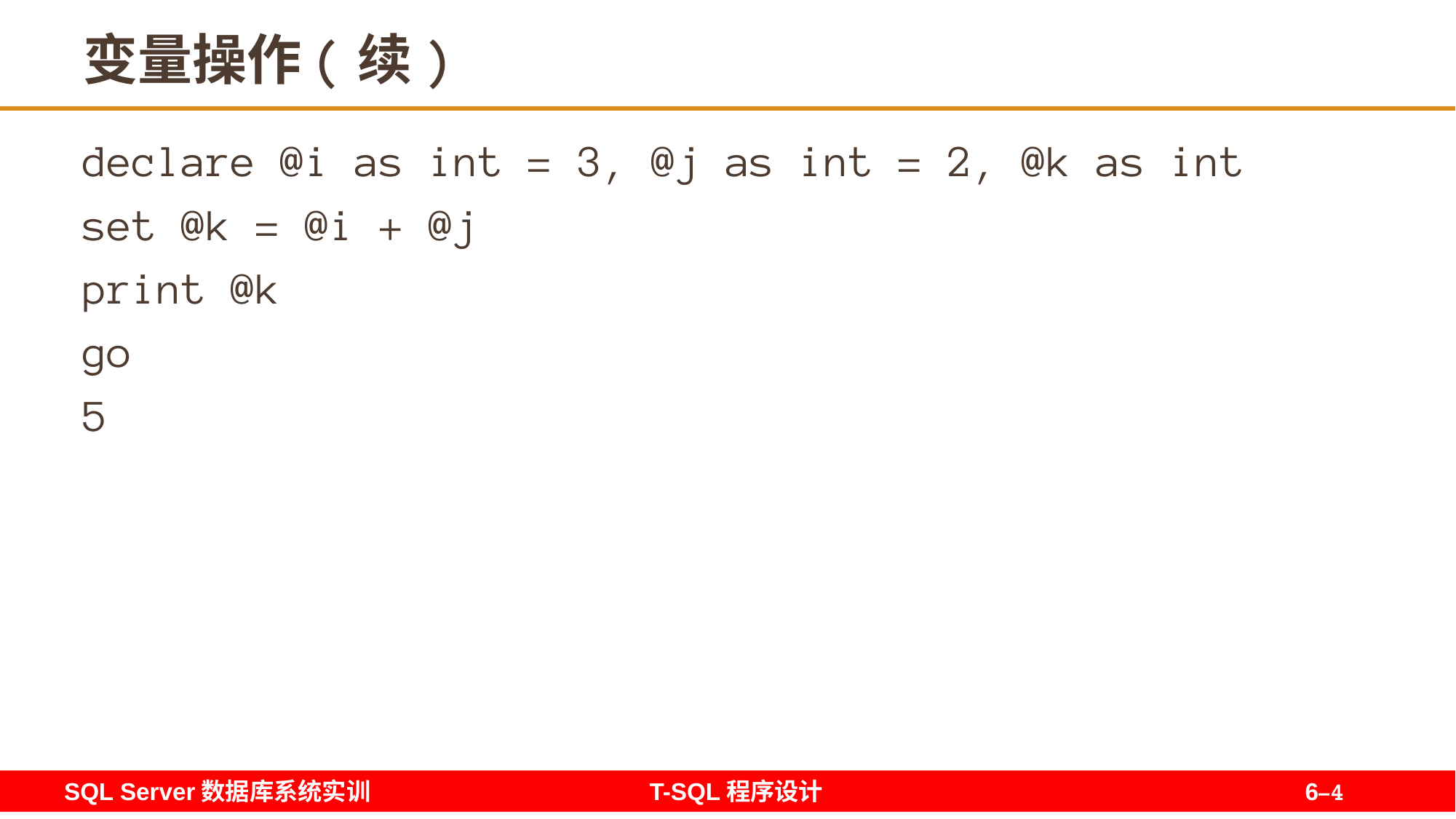

4
# 变量操作(续)
declare @i as int = 3, @j as int = 2, @k as int
set @k = @i + @j
print @k
go
5